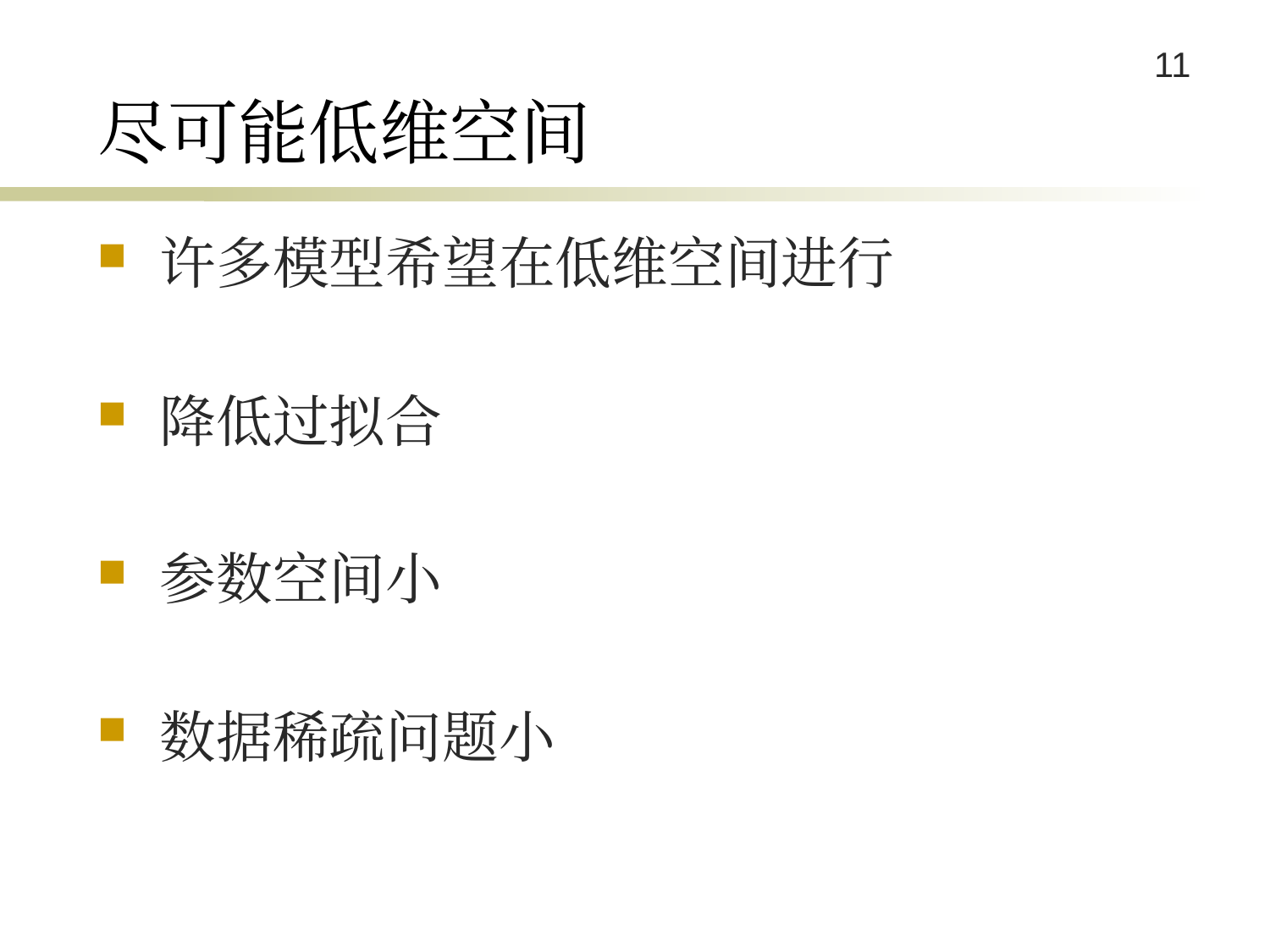

# 尽可能低维空间
许多模型希望在低维空间进行

降低过拟合

参数空间小

数据稀疏问题小